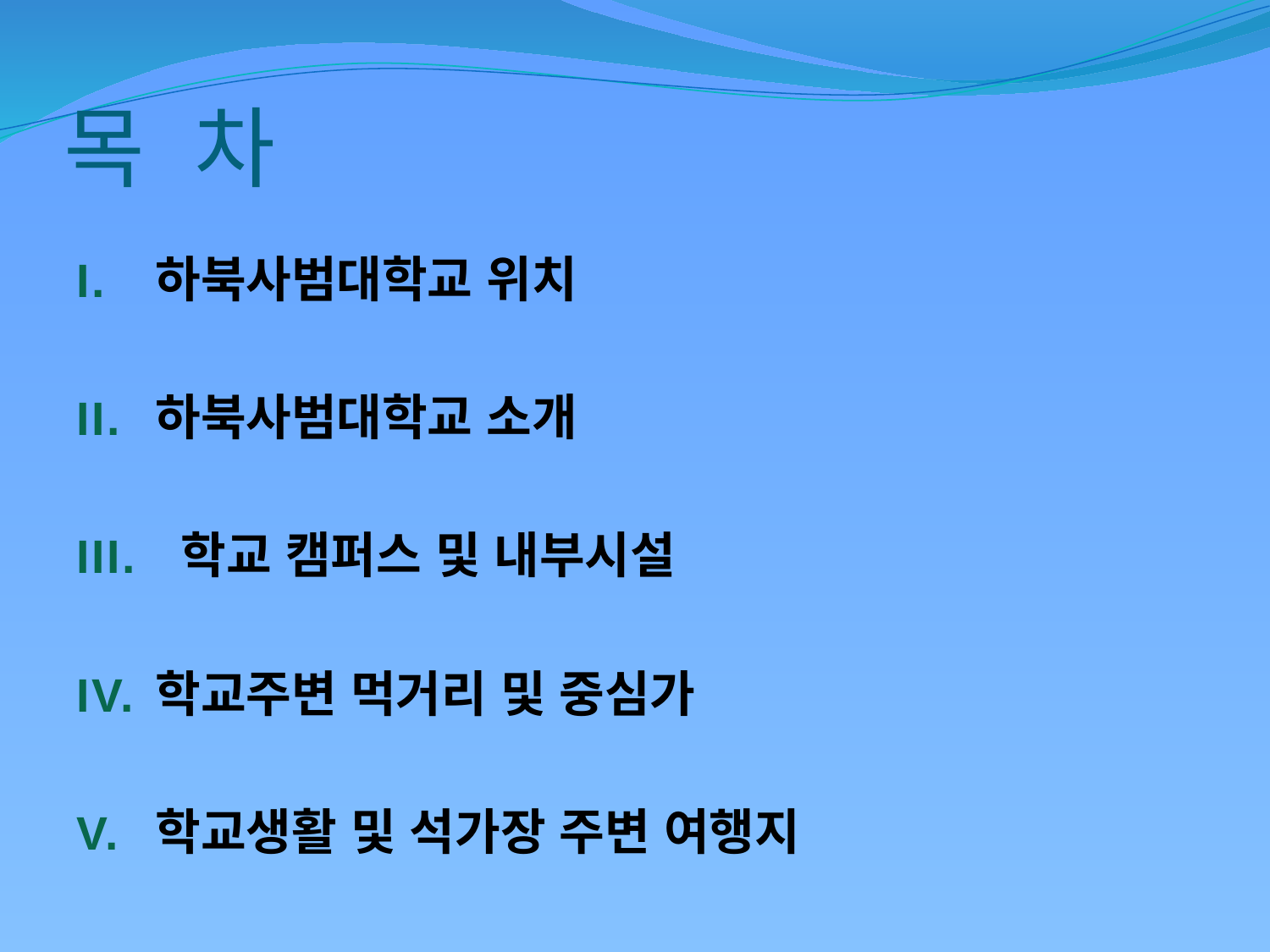

# 목  차
하북사범대학교 위치

하북사범대학교 소개

 학교 캠퍼스 및 내부시설

학교주변 먹거리 및 중심가

학교생활 및 석가장 주변 여행지